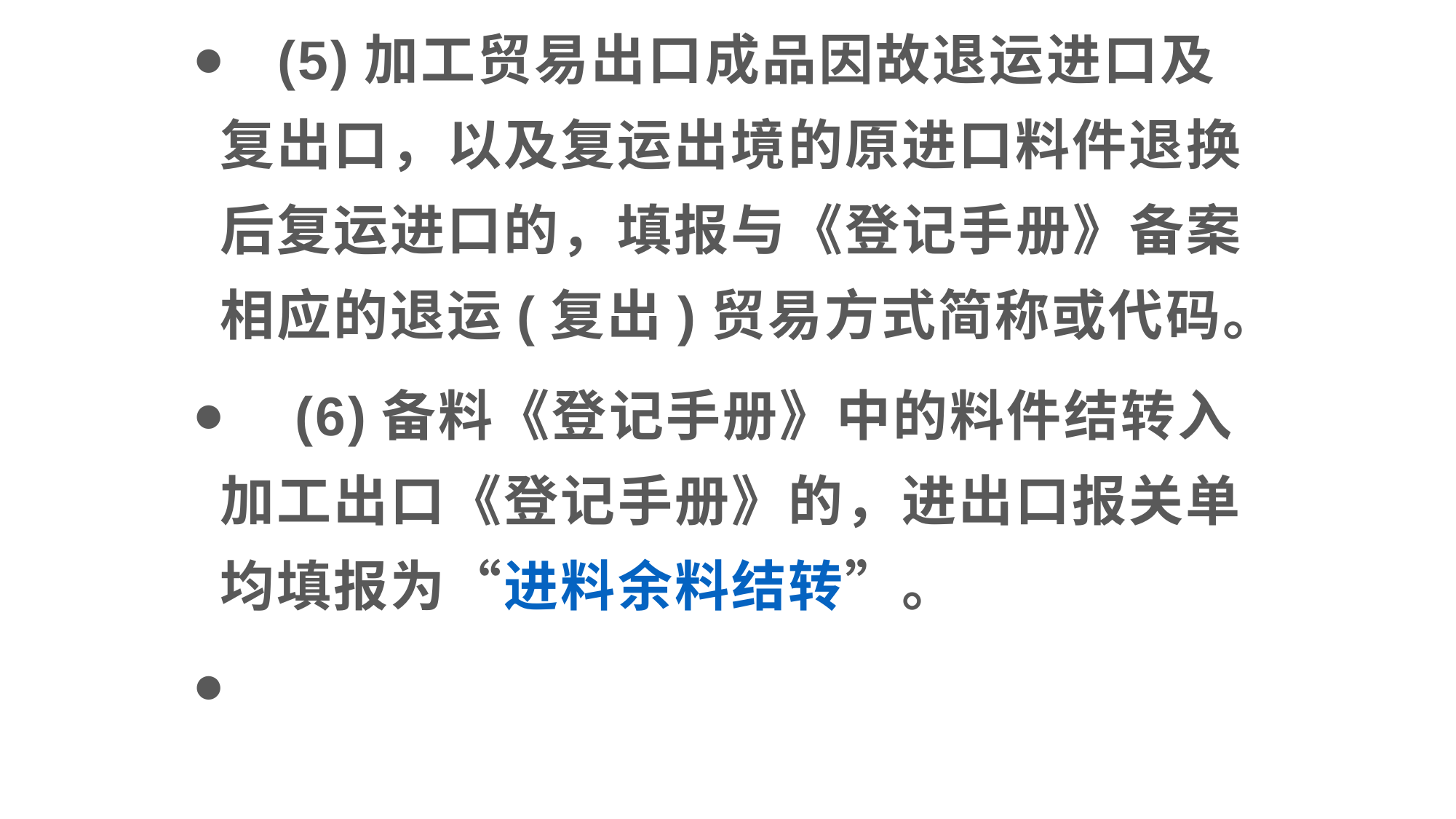

(5)加工贸易出口成品因故退运进口及复出口，以及复运出境的原进口料件退换后复运进口的，填报与《登记手册》备案相应的退运(复出)贸易方式简称或代码。
    (6)备料《登记手册》中的料件结转入加工出口《登记手册》的，进出口报关单均填报为“进料余料结转”。